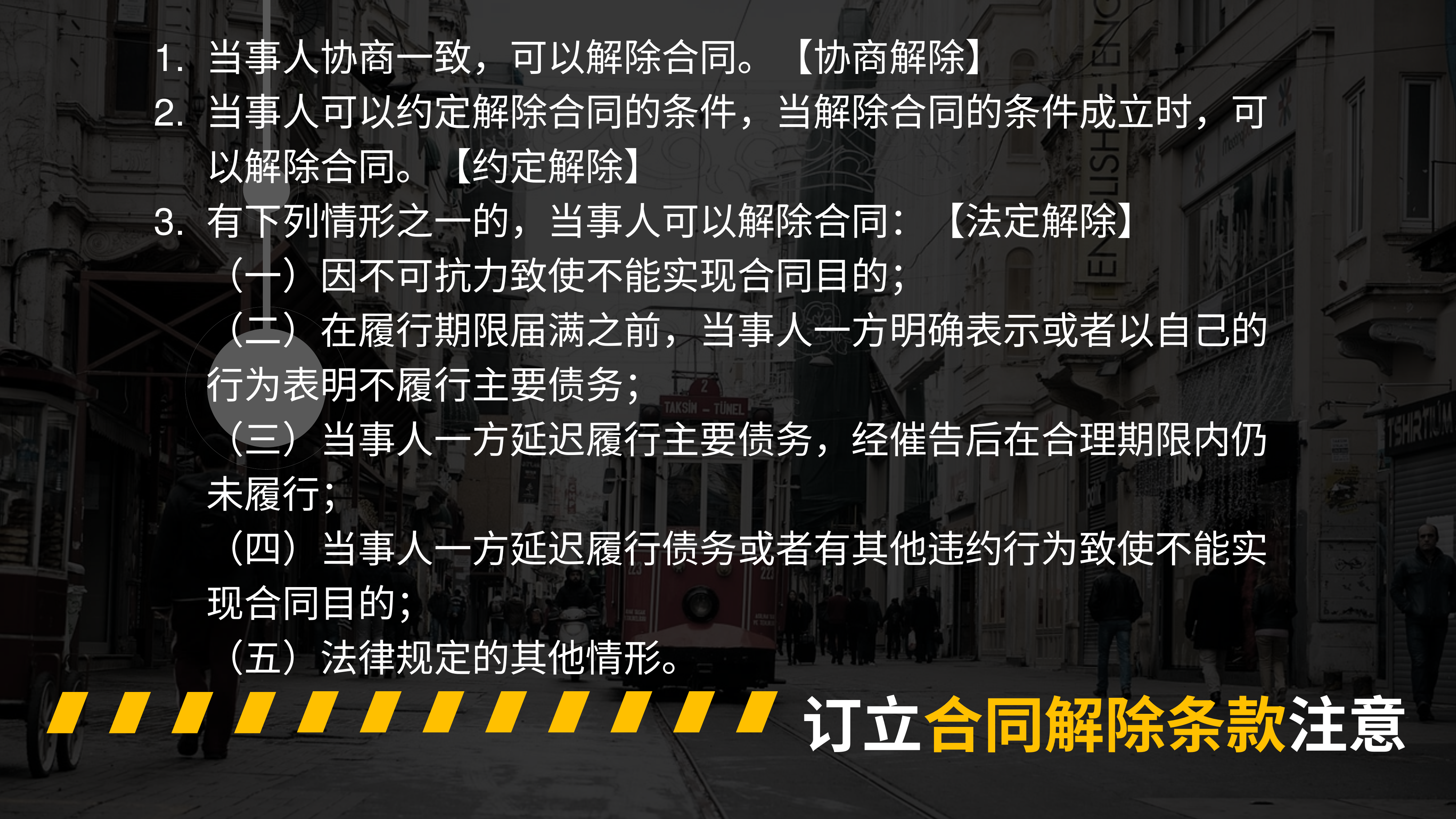

当事人协商一致，可以解除合同。【协商解除】
当事人可以约定解除合同的条件，当解除合同的条件成立时，可以解除合同。【约定解除】
有下列情形之一的，当事人可以解除合同：【法定解除】
（一）因不可抗力致使不能实现合同目的；
（二）在履行期限届满之前，当事人一方明确表示或者以自己的行为表明不履行主要债务；
（三）当事人一方延迟履行主要债务，经催告后在合理期限内仍未履行；
（四）当事人一方延迟履行债务或者有其他违约行为致使不能实现合同目的；
（五）法律规定的其他情形。

订立合同解除条款注意